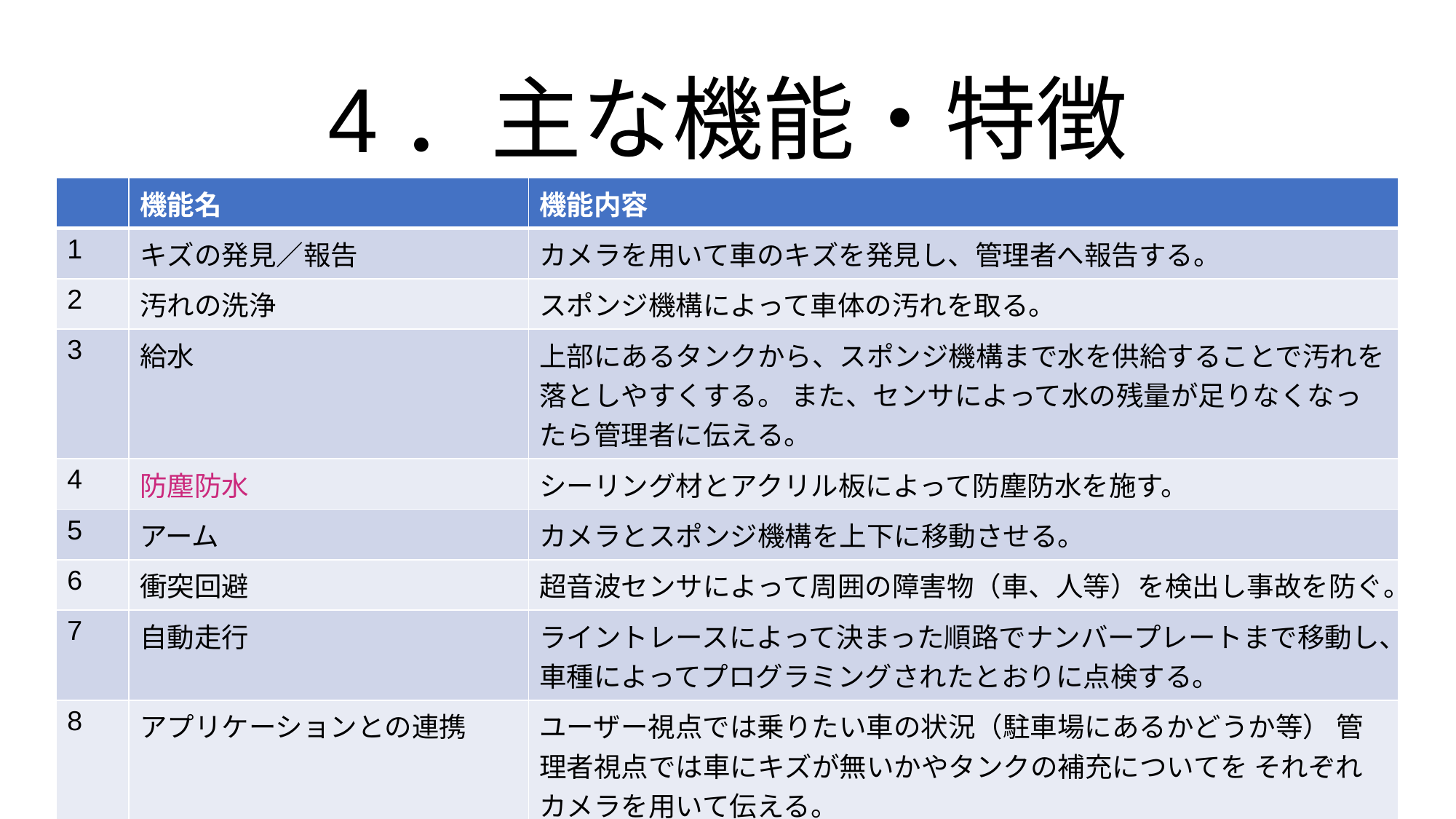

# 4．主な機能・特徴
|  | 機能名 | 機能内容 |
| --- | --- | --- |
| 1 | キズの発見／報告 | カメラを用いて車のキズを発見し、管理者へ報告する。 |
| 2 | 汚れの洗浄 | スポンジ機構によって車体の汚れを取る。 |
| 3 | 給水 | 上部にあるタンクから、スポンジ機構まで水を供給することで汚れを落としやすくする。 また、センサによって水の残量が足りなくなったら管理者に伝える。 |
| 4 | 防塵防水 | シーリング材とアクリル板によって防塵防水を施す。 |
| 5 | アーム | カメラとスポンジ機構を上下に移動させる。 |
| 6 | 衝突回避 | 超音波センサによって周囲の障害物（車、人等）を検出し事故を防ぐ。 |
| 7 | 自動走行 | ライントレースによって決まった順路でナンバープレートまで移動し、車種によってプログラミングされたとおりに点検する。 |
| 8 | アプリケーションとの連携 | ユーザー視点では乗りたい車の状況（駐車場にあるかどうか等） 管理者視点では車にキズが無いかやタンクの補充についてを それぞれカメラを用いて伝える。 |
| 9 | 車両認識機能 | ナンバーを認識して対応した登録車両を参照する機能 |